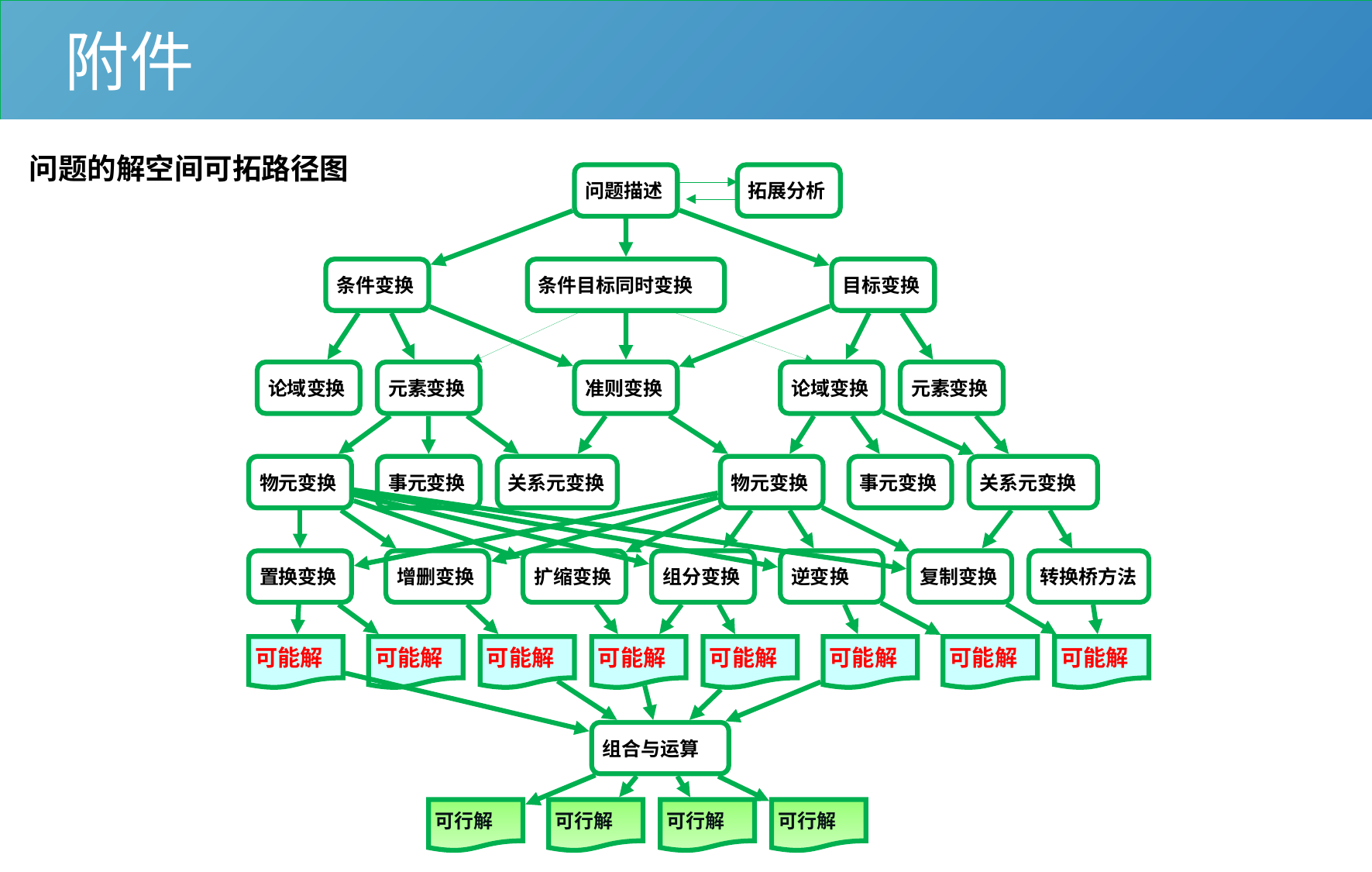

附件
问题的解空间可拓路径图

问题描述

拓展分析

条件变换

条件目标同时变换

目标变换

论域变换

元素变换

准则变换

论域变换

元素变换

物元变换

事元变换

关系元变换

物元变换

事元变换

关系元变换

置换变换

增删变换

扩缩变换

组分变换

逆变换

复制变换

转换桥方法

可能解

可能解

可能解

可能解

可能解

可能解

可能解

可能解

组合与运算

可行解

可行解

可行解

可行解